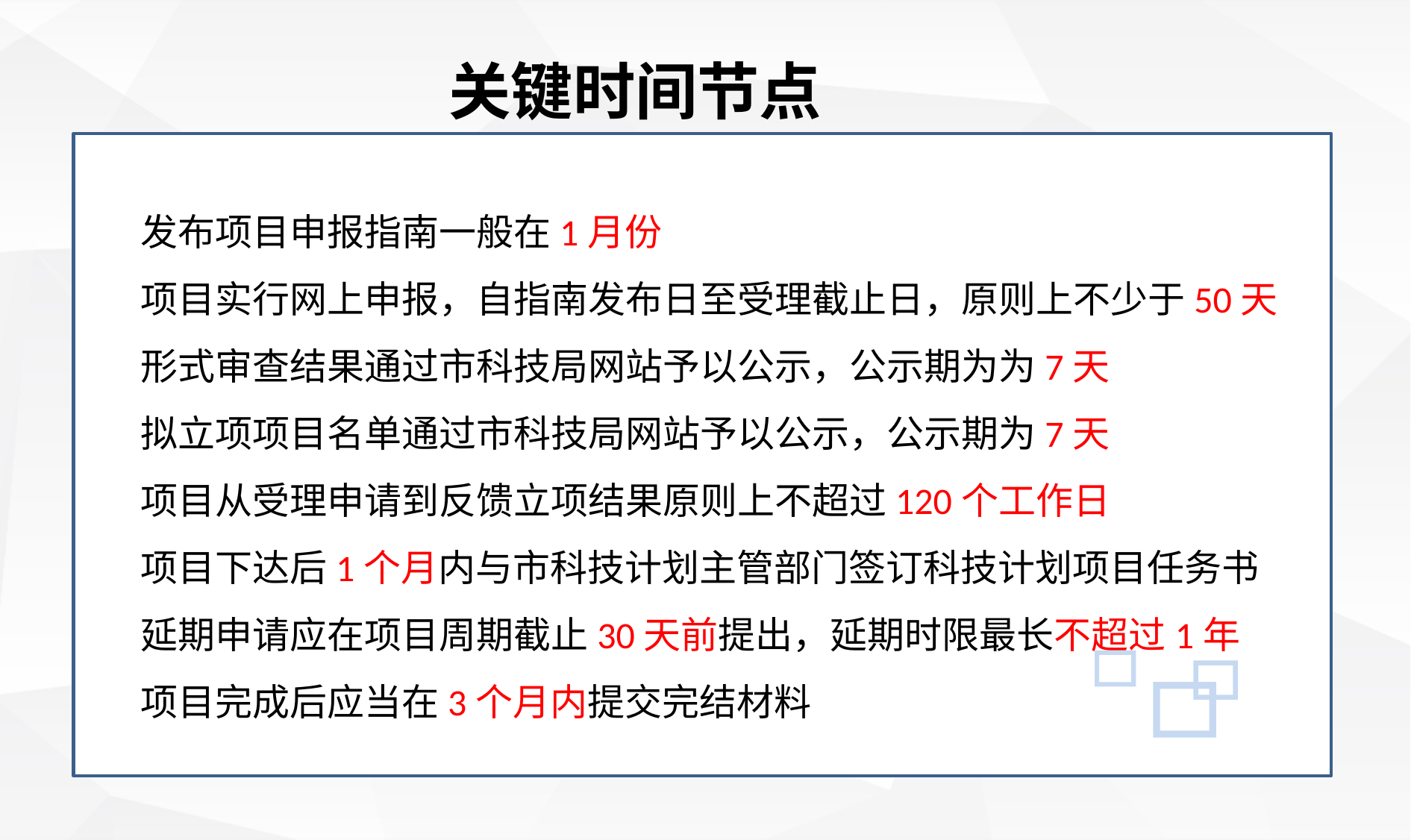

关键时间节点
发布项目申报指南一般在1月份
项目实行网上申报，自指南发布日至受理截止日，原则上不少于50天
形式审查结果通过市科技局网站予以公示，公示期为为7天
拟立项项目名单通过市科技局网站予以公示，公示期为7天
项目从受理申请到反馈立项结果原则上不超过120个工作日
项目下达后1个月内与市科技计划主管部门签订科技计划项目任务书
延期申请应在项目周期截止30天前提出，延期时限最长不超过1年
项目完成后应当在3个月内提交完结材料